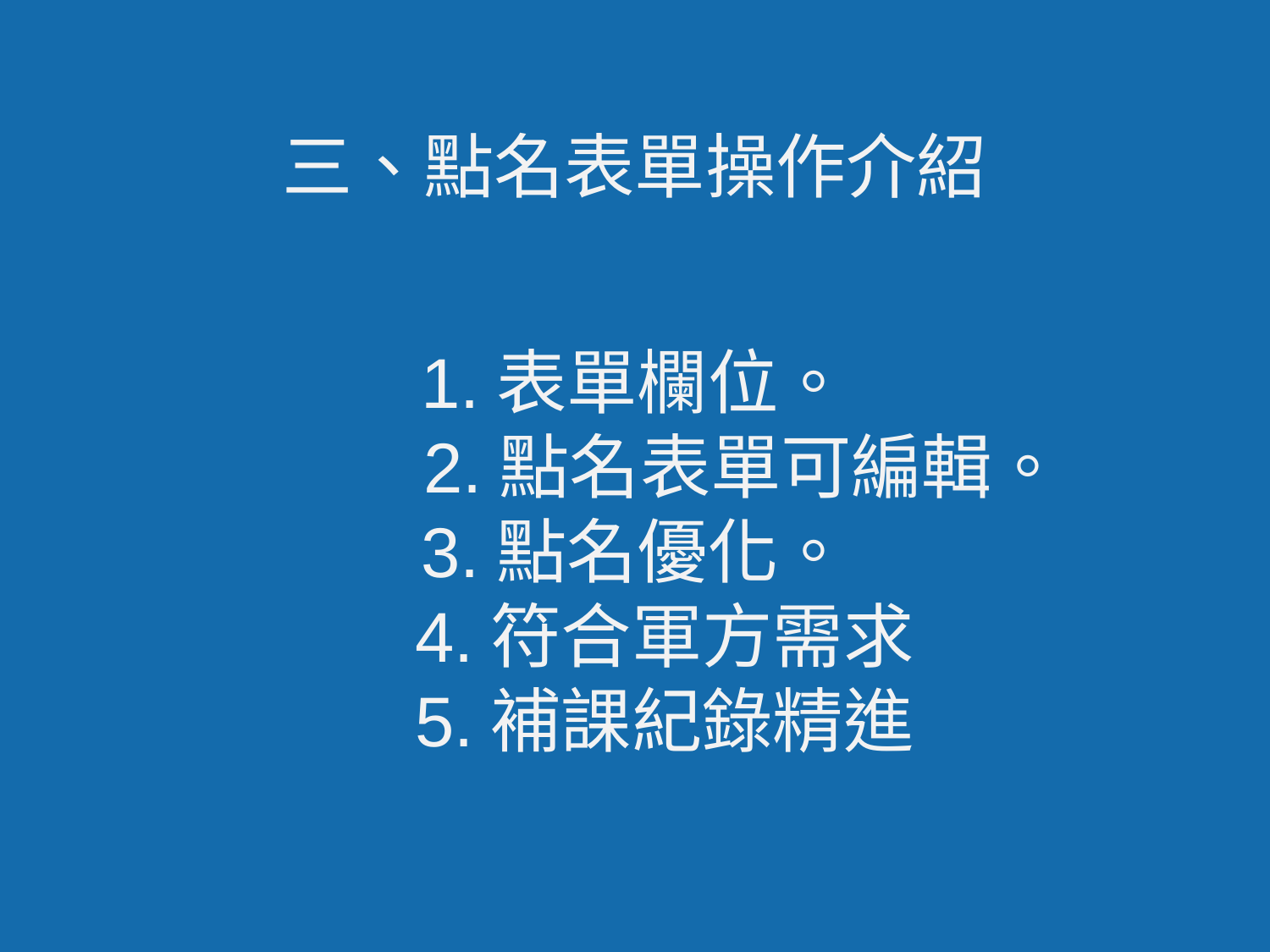

三、點名表單操作介紹
1.表單欄位。
           2.點名表單可編輯。
3.點名優化。
   4.符合軍方需求
   5.補課紀錄精進